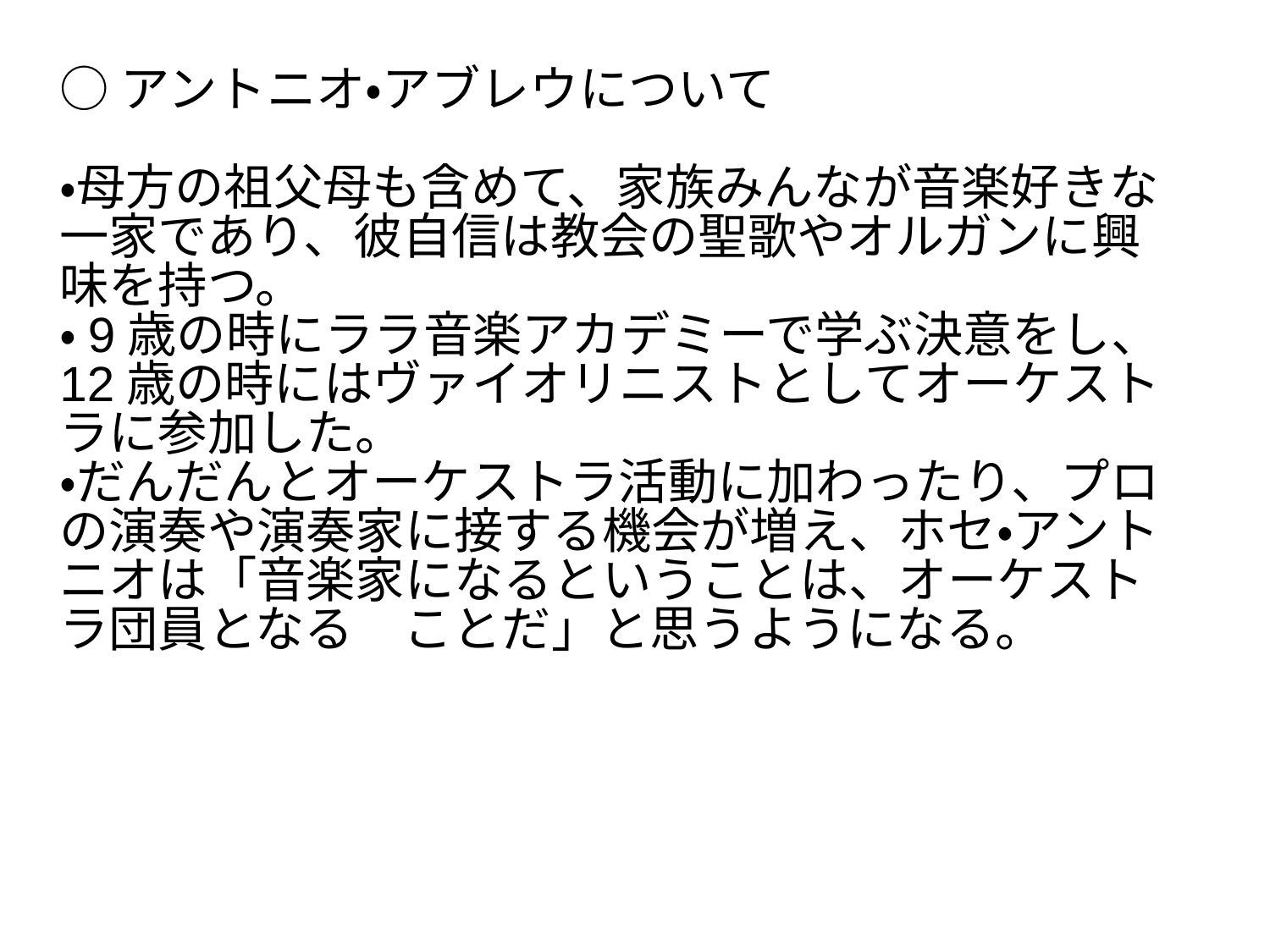

○アントニオ・アブレウについて

・母方の祖父母も含めて、家族みんなが音楽好きな一家であり、彼自信は教会の聖歌やオルガンに興味を持つ。
・9歳の時にララ音楽アカデミーで学ぶ決意をし、12歳の時にはヴァイオリニストとしてオーケストラに参加した。
・だんだんとオーケストラ活動に加わったり、プロの演奏や演奏家に接する機会が増え、ホセ・アントニオは「音楽家になるということは、オーケストラ団員となる　ことだ」と思うようになる。